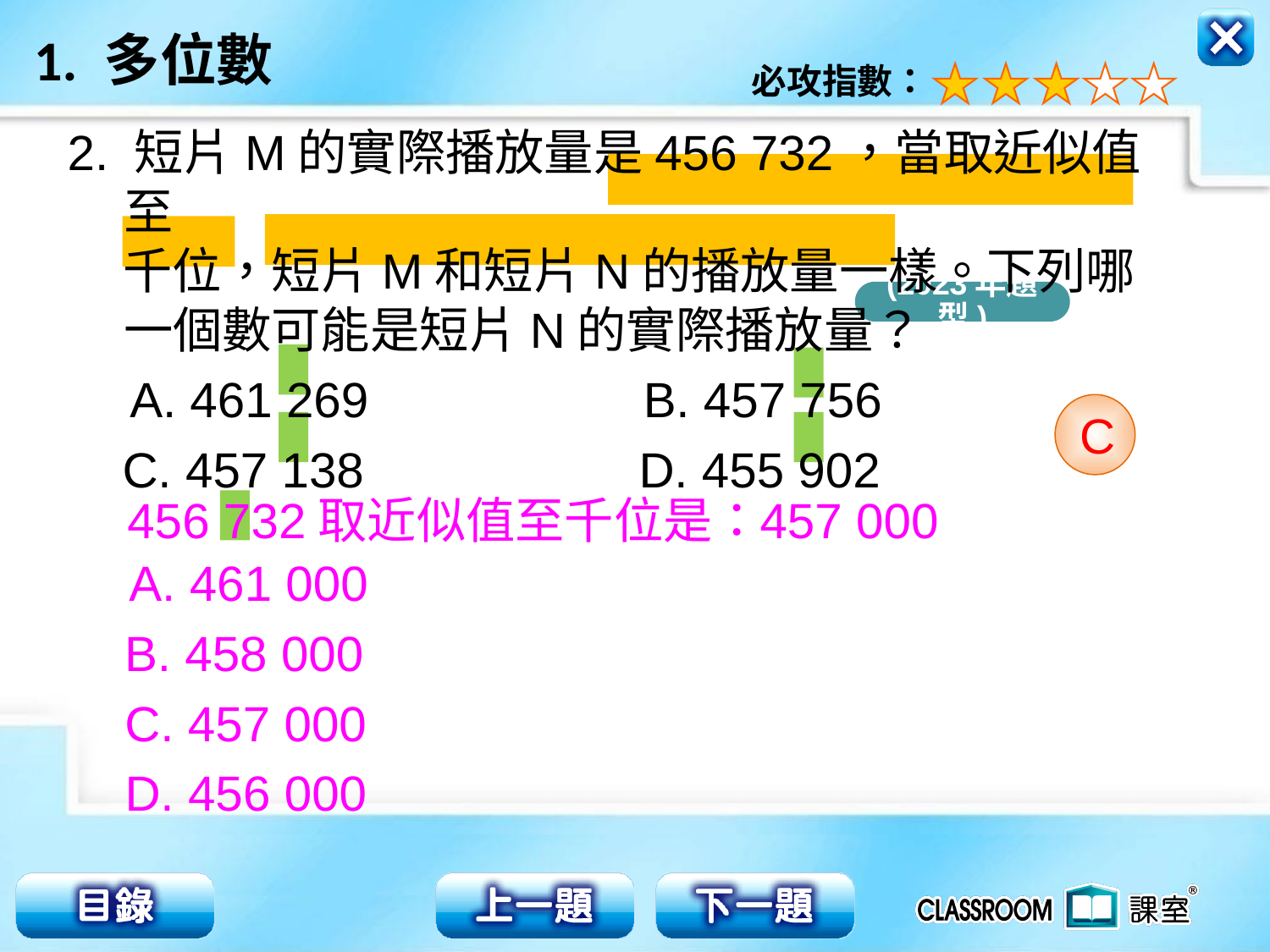

2. 短片M的實際播放量是456 732，當取近似值至
    千位，短片M和短片N的播放量一樣。下列哪一個數可能是短片N的實際播放量？
    A. 461 269                    B. 457 756
    C. 457 138                    D. 455 902

(2023年題型)

C

456 732取近似值至千位是：
457 000

A. 461 000
B. 458 000
C. 457 000
D. 456 000